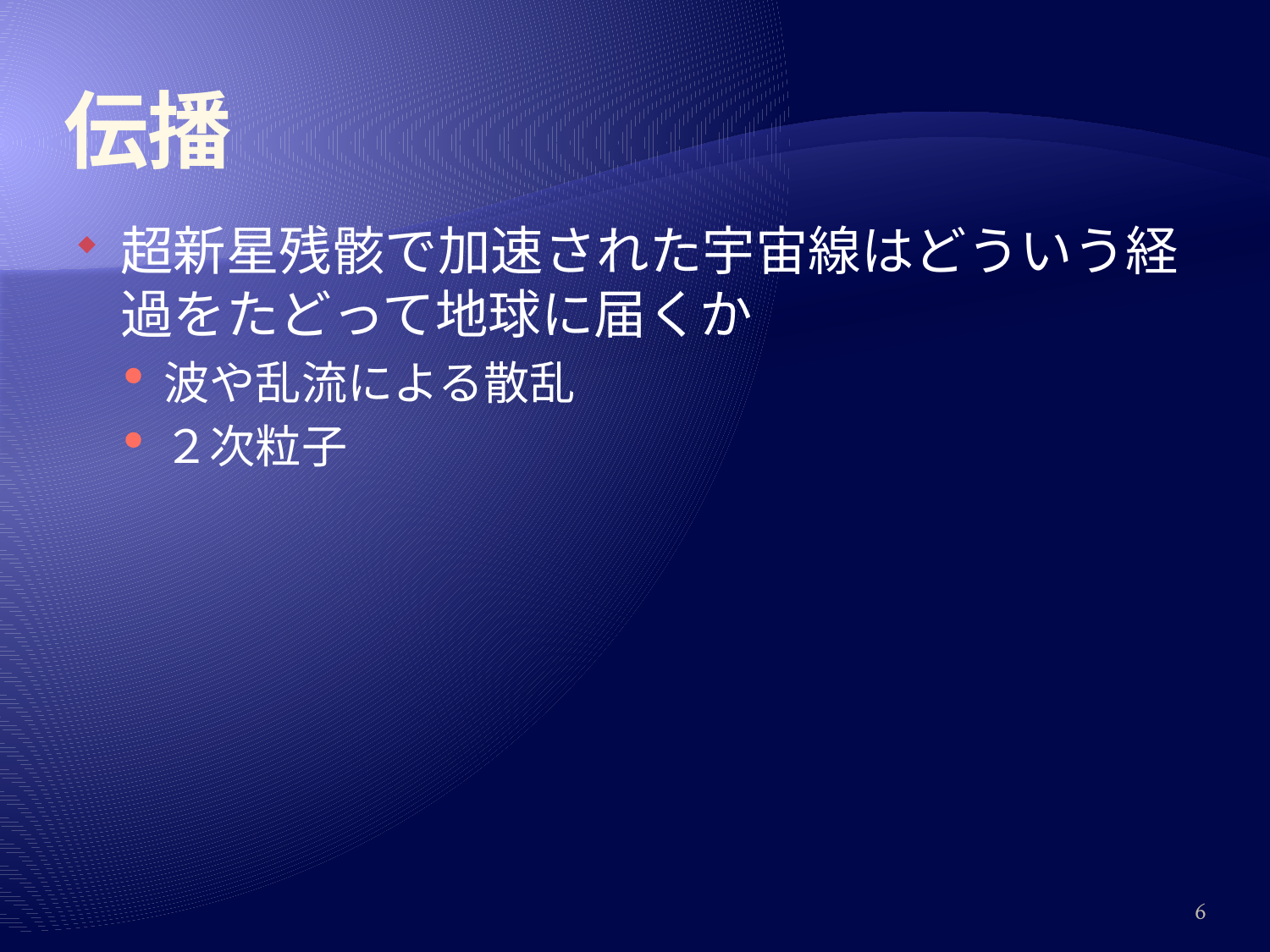

# 伝播
超新星残骸で加速された宇宙線はどういう経過をたどって地球に届くか
波や乱流による散乱
２次粒子
6